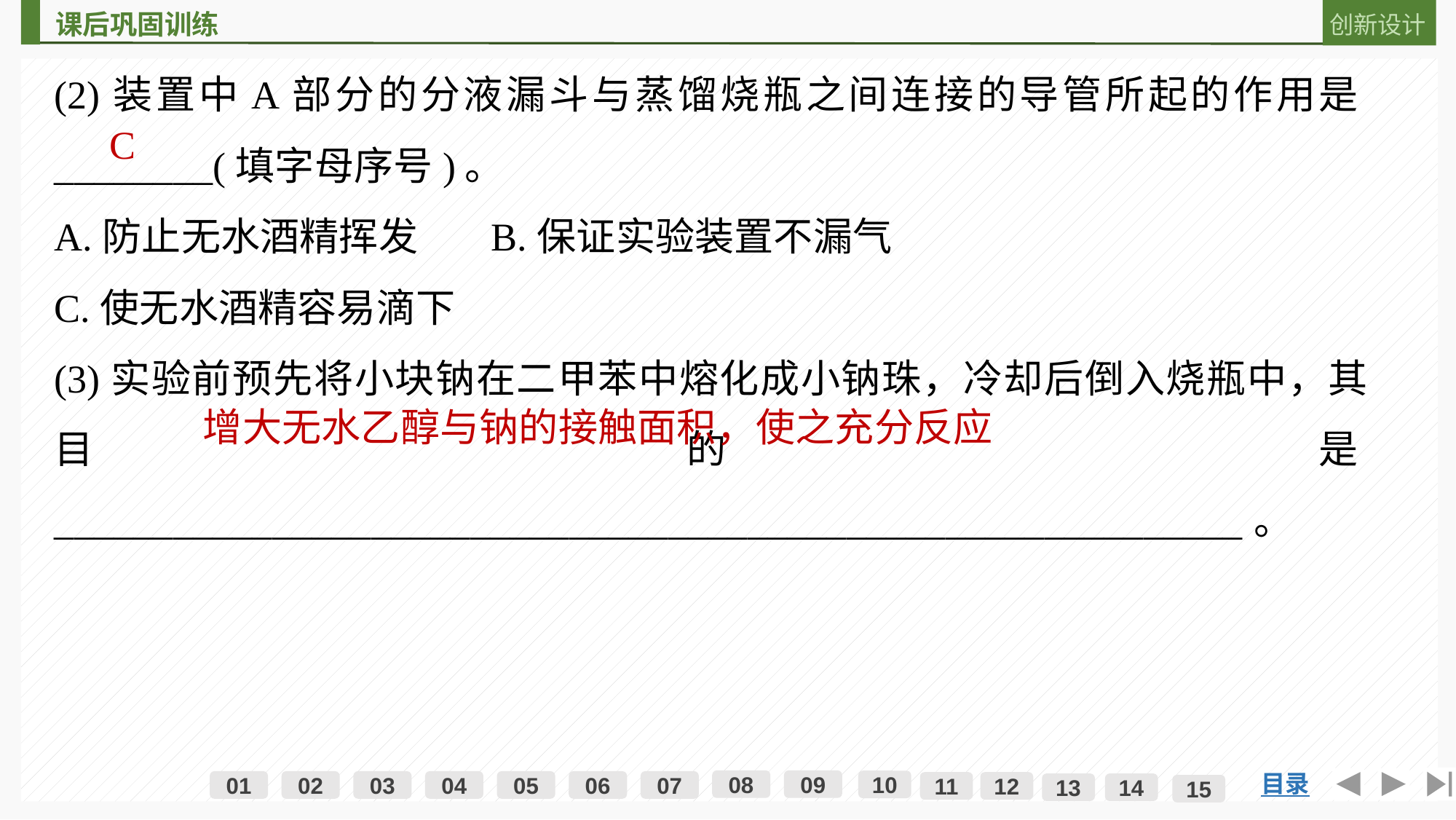

(2)装置中A部分的分液漏斗与蒸馏烧瓶之间连接的导管所起的作用是________(填字母序号)。
A.防止无水酒精挥发	B.保证实验装置不漏气
C.使无水酒精容易滴下
(3)实验前预先将小块钠在二甲苯中熔化成小钠珠，冷却后倒入烧瓶中，其目的是____________________________________________________________。
C
增大无水乙醇与钠的接触面积，使之充分反应